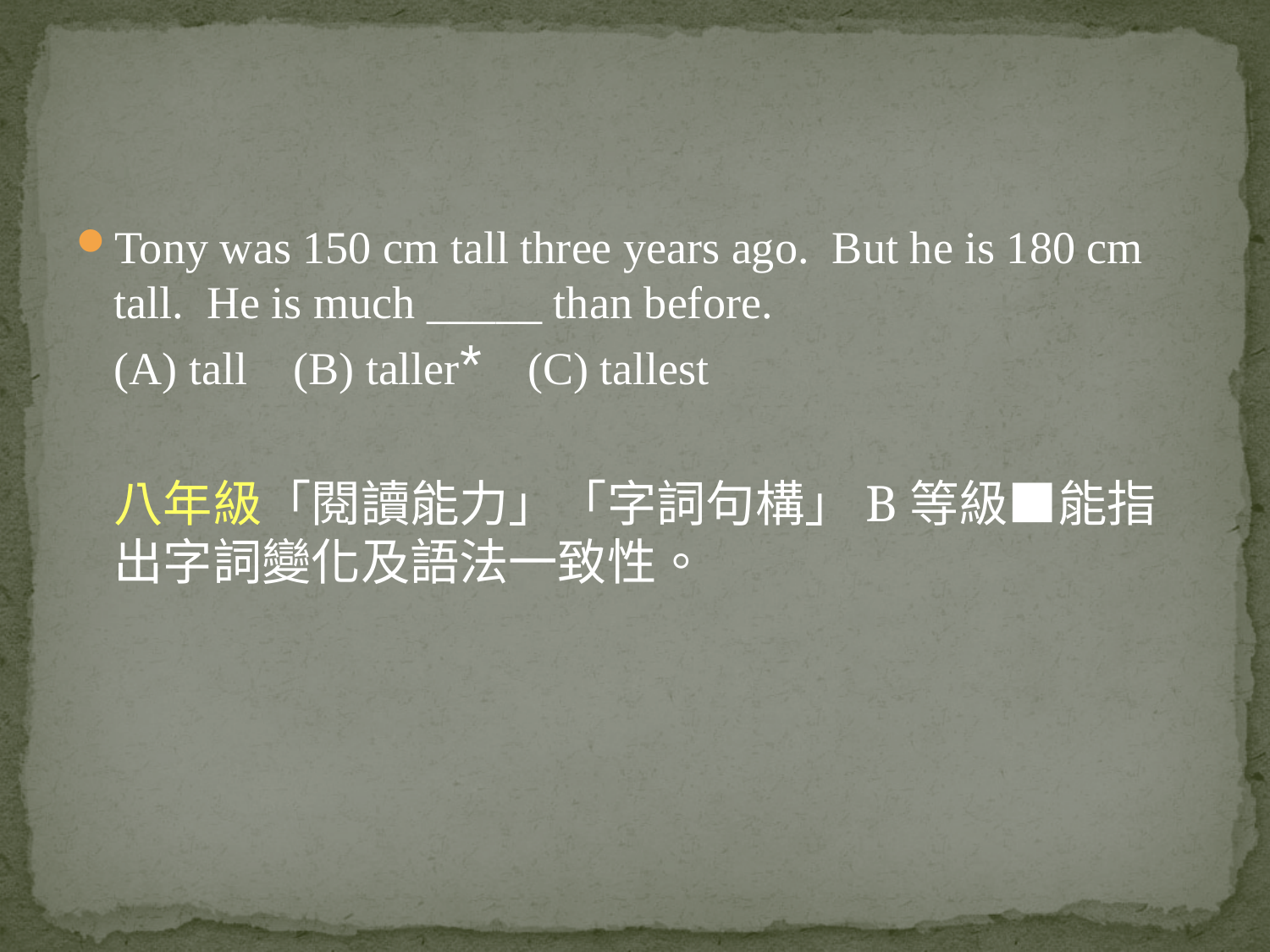

#
Tony was 150 cm tall three years ago.  But he is 180 cm tall.  He is much _____ than before.
(A) tall    (B) taller*    (C) tallest

八年級「閱讀能力」「字詞句構」B等級■能指出字詞變化及語法一致性。